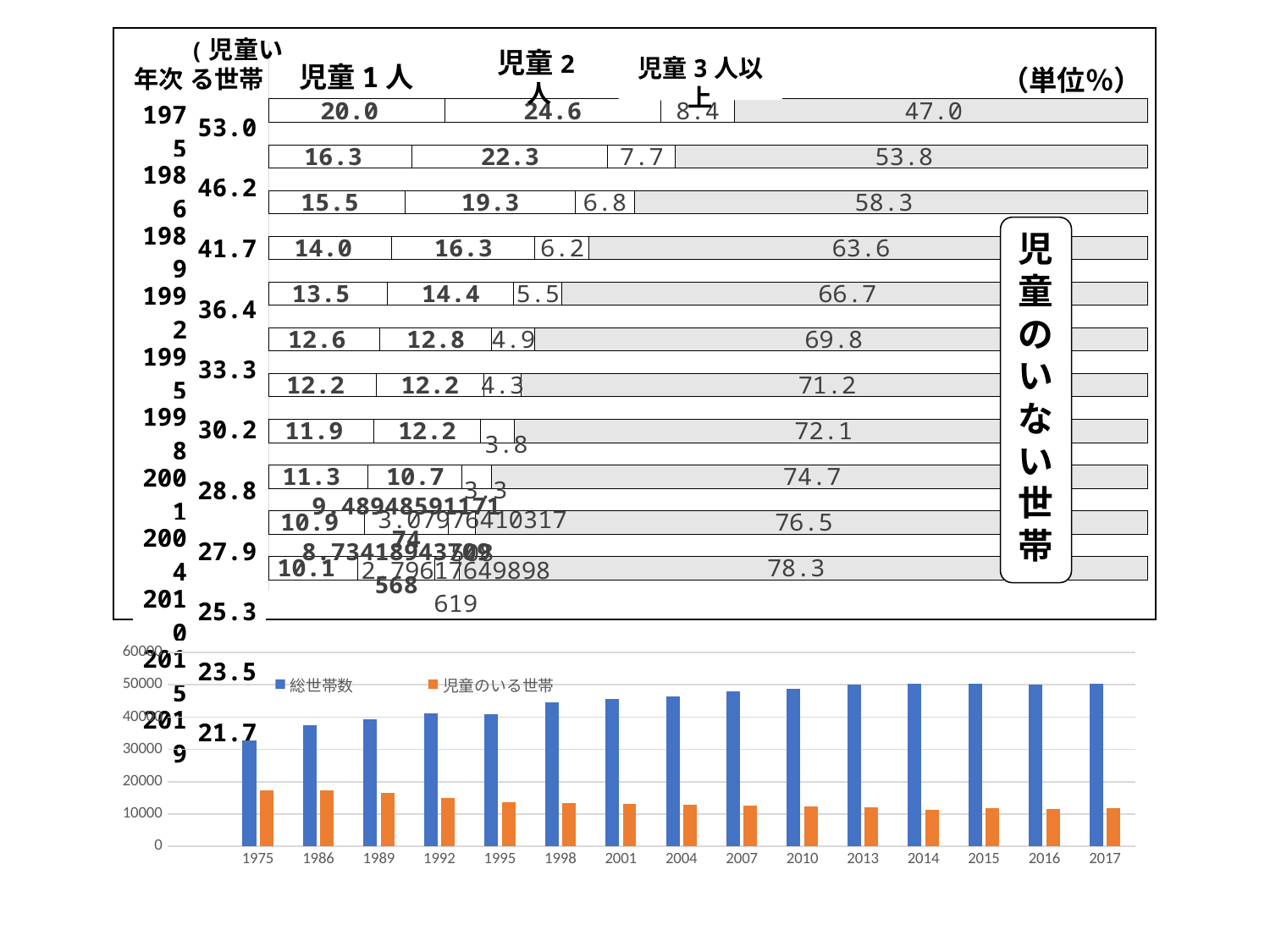

(児童いる世帯

### Chart

| Category | １人 | ２人 | ３人以上 | 児童のいない世帯 |
|---|---|---|---|---|
|  | None | None | None | None |
| 1975 | 20.0 | 24.6 | 8.4 | 47.0 |
| 1986 | 16.3 | 22.3 | 7.7 | 53.8 |
| 1989 | 15.5 | 19.3 | 6.8 | 58.3 |
| 1992 | 14.0 | 16.3 | 6.2 | 63.6 |
| 1995 | 13.5 | 14.4 | 5.5 | 66.7 |
| 1998 | 12.6 | 12.8 | 4.9 | 69.8 |
| 2001 | 12.2 | 12.2 | 4.3 | 71.2 |
| 2004 | 11.9 | 12.2 | 3.8 | 72.1 |
| 2010 | 11.3 | 10.7 | 3.3 | 74.7 |
| 2015 | 10.895335676416275 | 9.4894859117174 | 3.079764103175076 | 76.53541430869126 |
| 2019 | 10.138070869943034 | 8.734189437095683 | 2.796176498986193 | 78.33156319397509 |
児童2人
（単位％）
年次
児童1人
児童3人以上
| 1975 | 53.0 |
| --- | --- |
| 1986 | 46.2 |
| 1989 | 41.7 |
| 1992 | 36.4 |
| 1995 | 33.3 |
| 1998 | 30.2 |
| 2001 | 28.8 |
| 2004 | 27.9 |
| 2010 | 25.3 |
| 2015 | 23.5 |
| 2019 | 21.7 |
児童のいない世帯

### Chart

| Category | 総世帯数 | 児童のいる世帯 |
|---|---|---|
|  | None | None |
| 1975 | 32877.0 | 17427.0 |
| 1986 | 37544.0 | 17364.0 |
| 1989 | 39417.0 | 16426.0 |
| 1992 | 41210.0 | 15009.0 |
| 1995 | 40770.0 | 13586.0 |
| 1998 | 44496.0 | 13453.0 |
| 2001 | 45664.0 | 13156.0 |
| 2004 | 46323.0 | 12916.0 |
| 2007 | 48023.0 | 12499.0 |
| 2010 | 48638.0 | 12324.0 |
| 2013 | 50112.0 | 12085.0 |
| 2014 | 50431.0 | 11411.0 |
| 2015 | 50361.0 | 11817.0 |
| 2016 | 49945.0 | 11666.0 |
| 2017 | 50425.0 | 11734.0 |